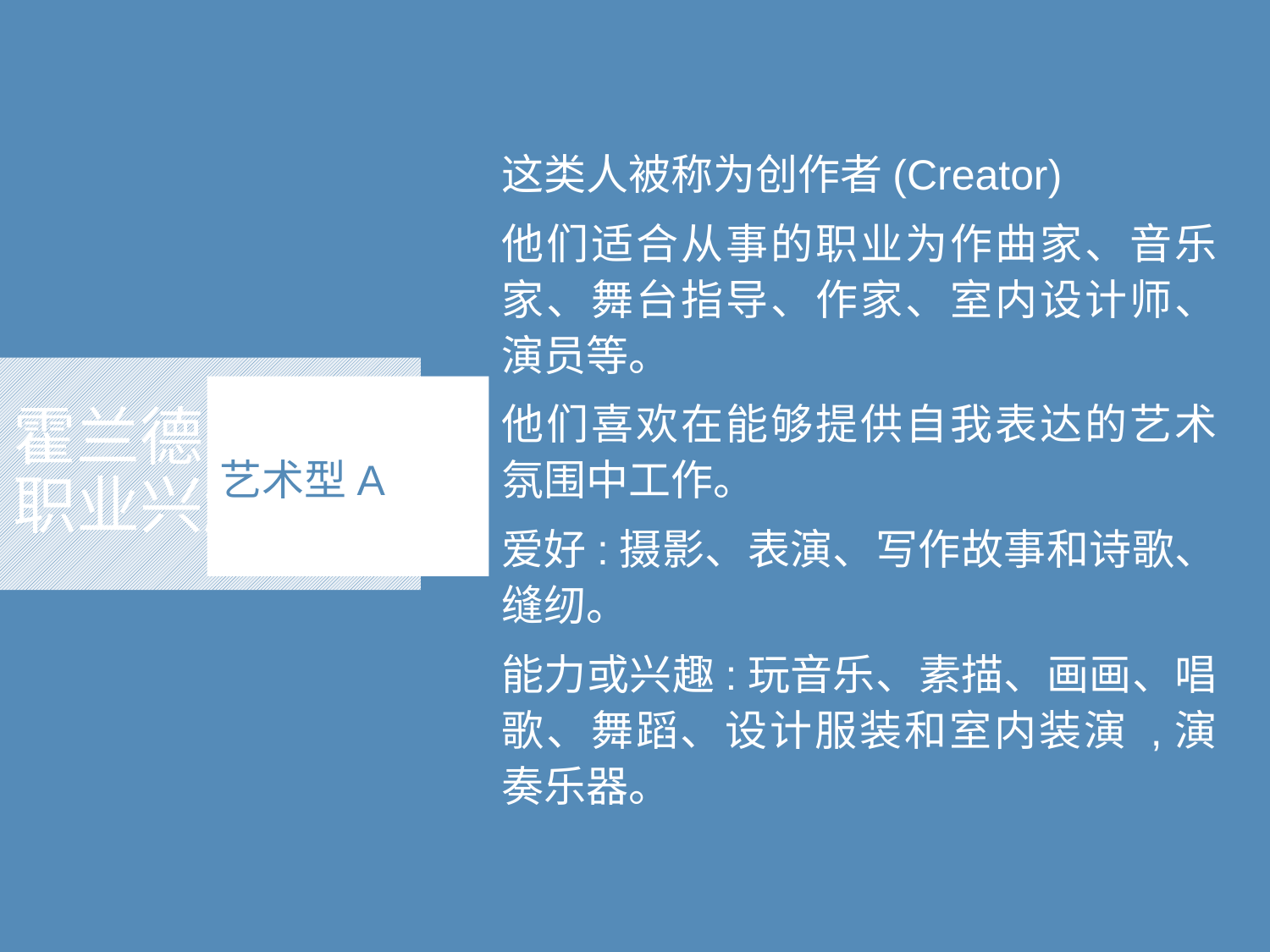

这类人被称为创作者(Creator)
他们适合从事的职业为作曲家、音乐家、舞台指导、作家、室内设计师、演员等。
他们喜欢在能够提供自我表达的艺术氛围中工作。
爱好:摄影、表演、写作故事和诗歌、缝纫。
能力或兴趣:玩音乐、素描、画画、唱歌、舞蹈、设计服装和室内装演 ,演奏乐器。
# 霍兰德 职业兴趣理论
艺术型A